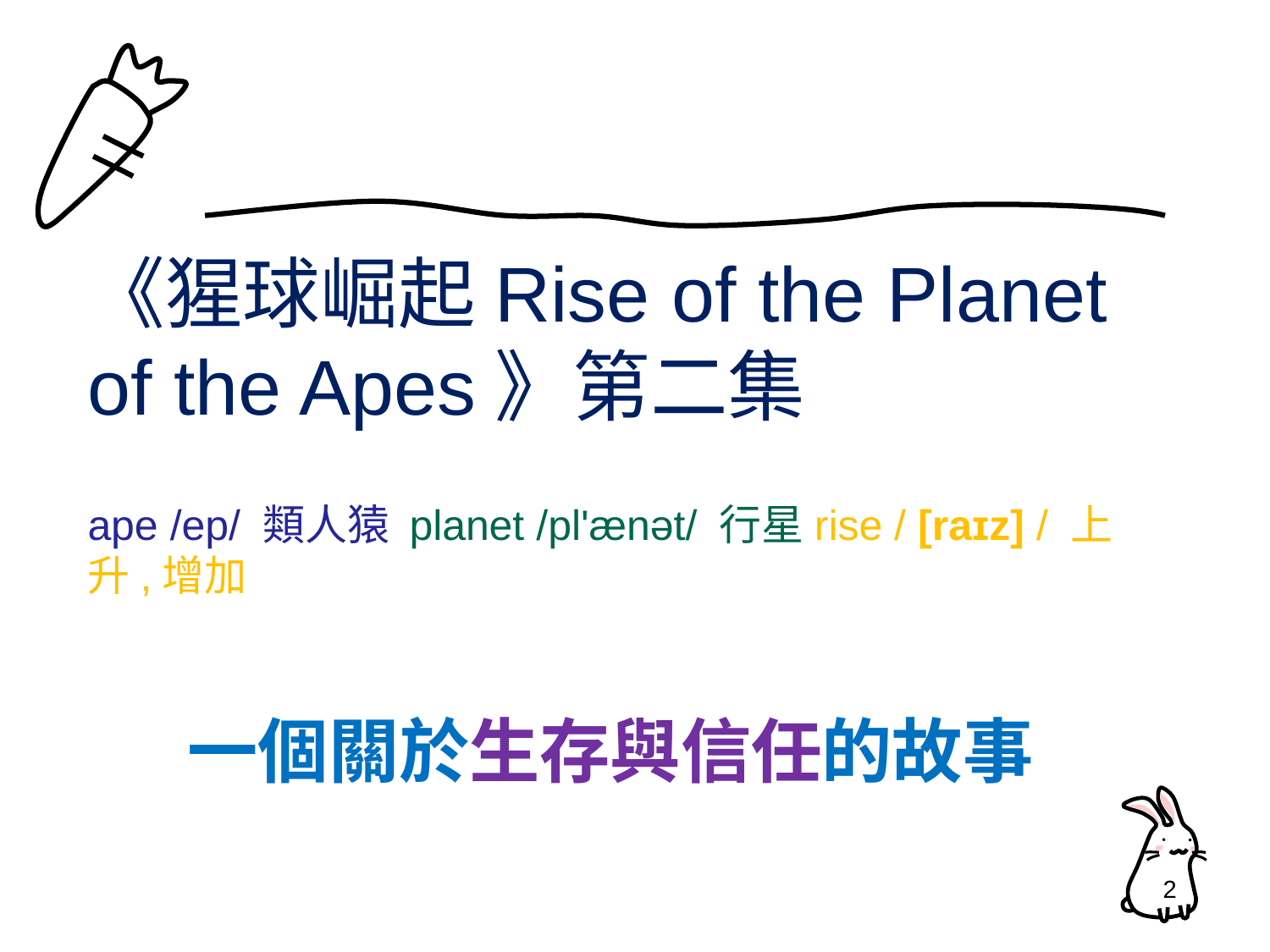

《猩球崛起Rise of the Planet of the Apes》第二集

ape /ep/ 類人猿 planet /pl'ænət/ 行星rise / [raɪz] / 上升,增加
# 一個關於生存與信任的故事
2